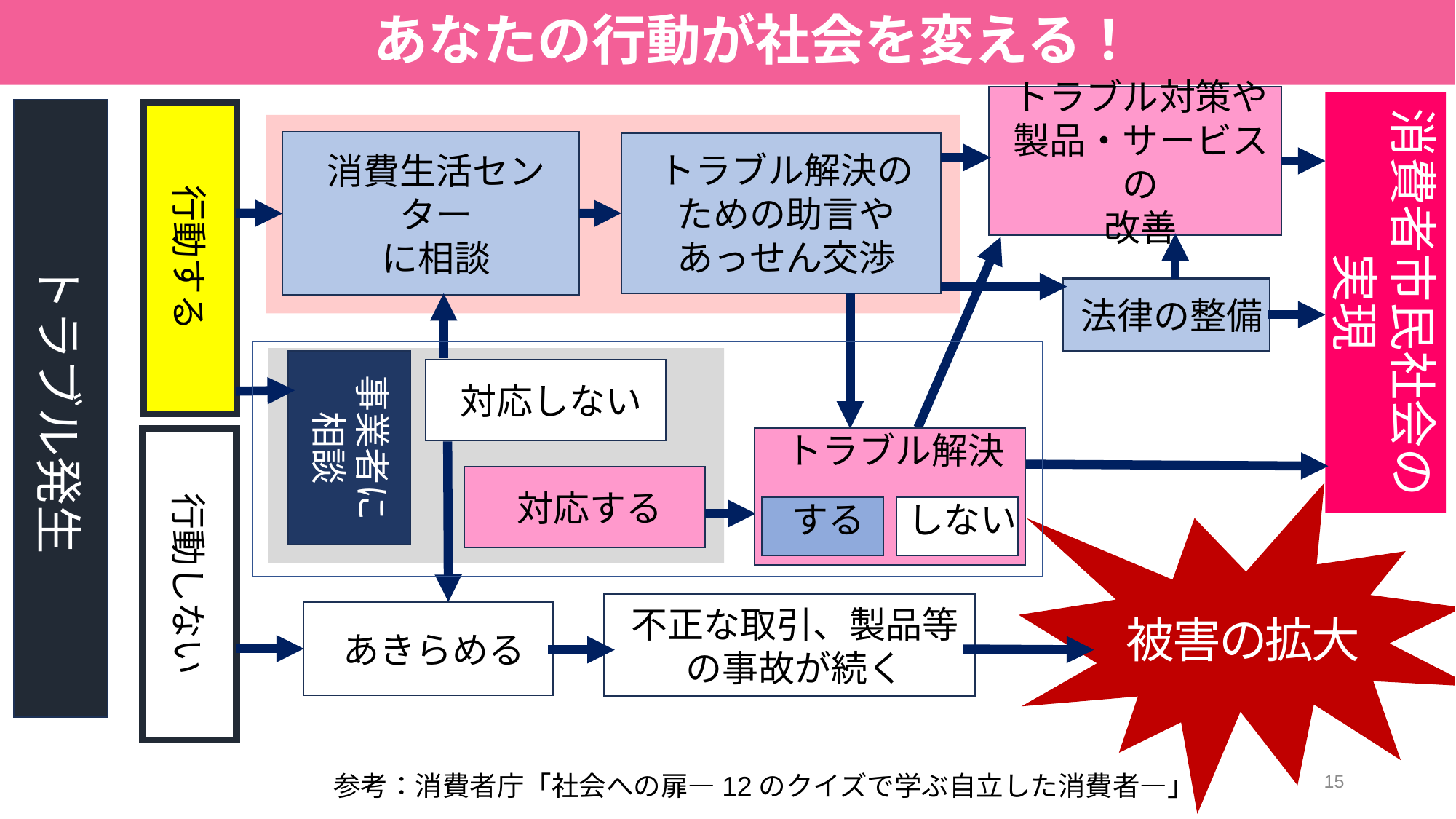

あなたの行動が社会を変える！
トラブル対策や
製品・サービスの
改善
消費者市民社会の実現
トラブル発生
行動する

消費生活センター
に相談
トラブル解決の
ための助言や
あっせん交渉
法律の整備

事業者に
相談
対応しない
トラブル解決
する
しない
行動しない
対応する
被害の拡大
不正な取引、製品等
の事故が続く
あきらめる
15
参考：消費者庁「社会への扉―12のクイズで学ぶ自立した消費者―」